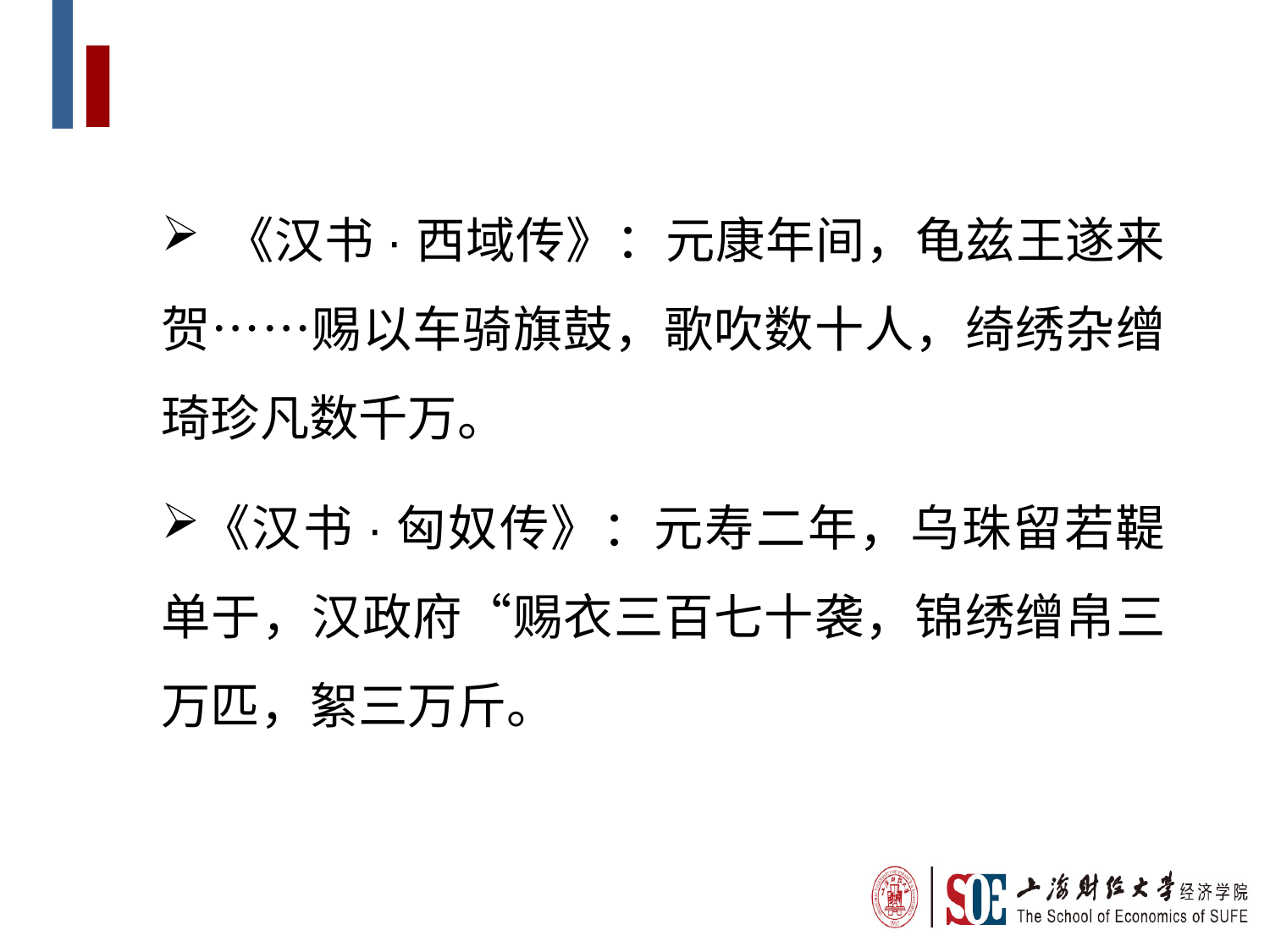

《汉书·西域传》：元康年间，龟兹王遂来贺……赐以车骑旗鼓，歌吹数十人，绮绣杂缯琦珍凡数千万。
《汉书·匈奴传》：元寿二年，乌珠留若鞮单于，汉政府“赐衣三百七十袭，锦绣缯帛三万匹，絮三万斤。